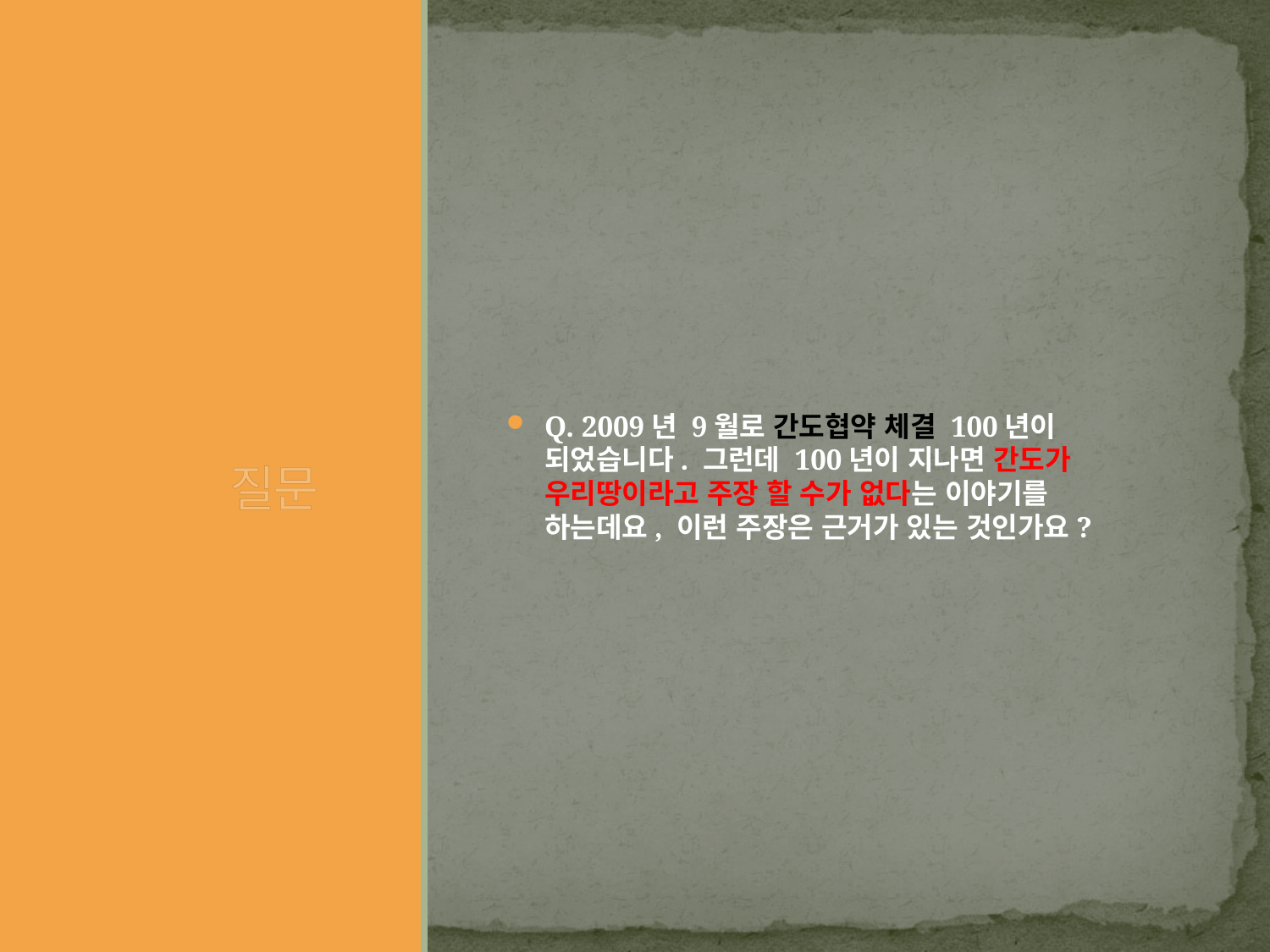

Q. 2009년 9월로 간도협약 체결 100년이 되었습니다. 그런데 100년이 지나면 간도가 우리땅이라고 주장 할 수가 없다는 이야기를 하는데요, 이런 주장은 근거가 있는 것인가요?
# 질문